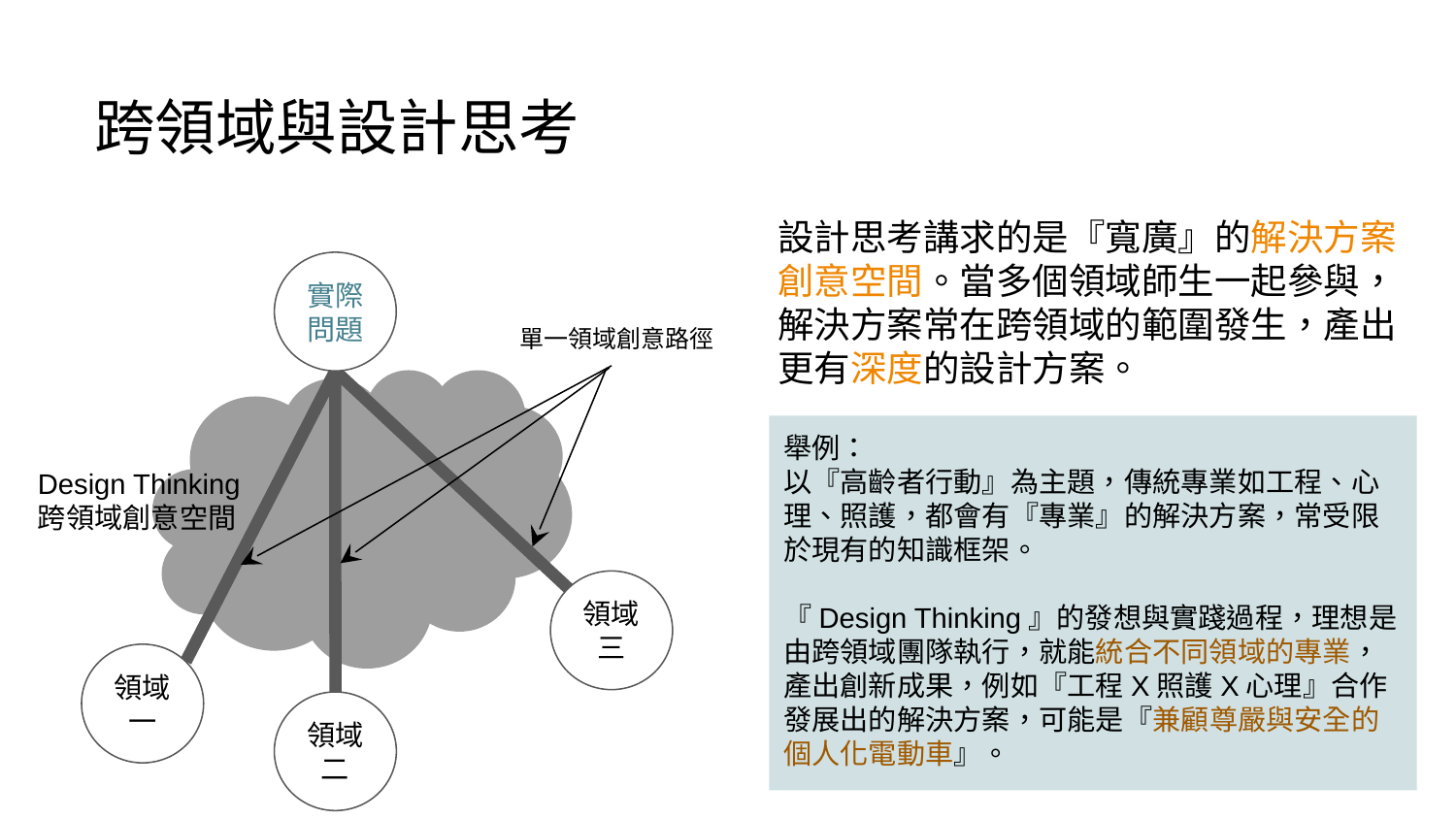

跨領域與設計思考
設計思考講求的是『寬廣』的解決方案創意空間。當多個領域師生一起參與，解決方案常在跨領域的範圍發生，產出更有深度的設計方案。
實際問題
單一領域創意路徑

舉例：
以『高齡者行動』為主題，傳統專業如工程、心理、照護，都會有『專業』的解決方案，常受限於現有的知識框架。

『Design Thinking』的發想與實踐過程，理想是由跨領域團隊執行，就能統合不同領域的專業，產出創新成果，例如『工程X照護X心理』合作發展出的解決方案，可能是『兼顧尊嚴與安全的個人化電動車』。
Design Thinking
跨領域創意空間
領域三
領域一
領域二